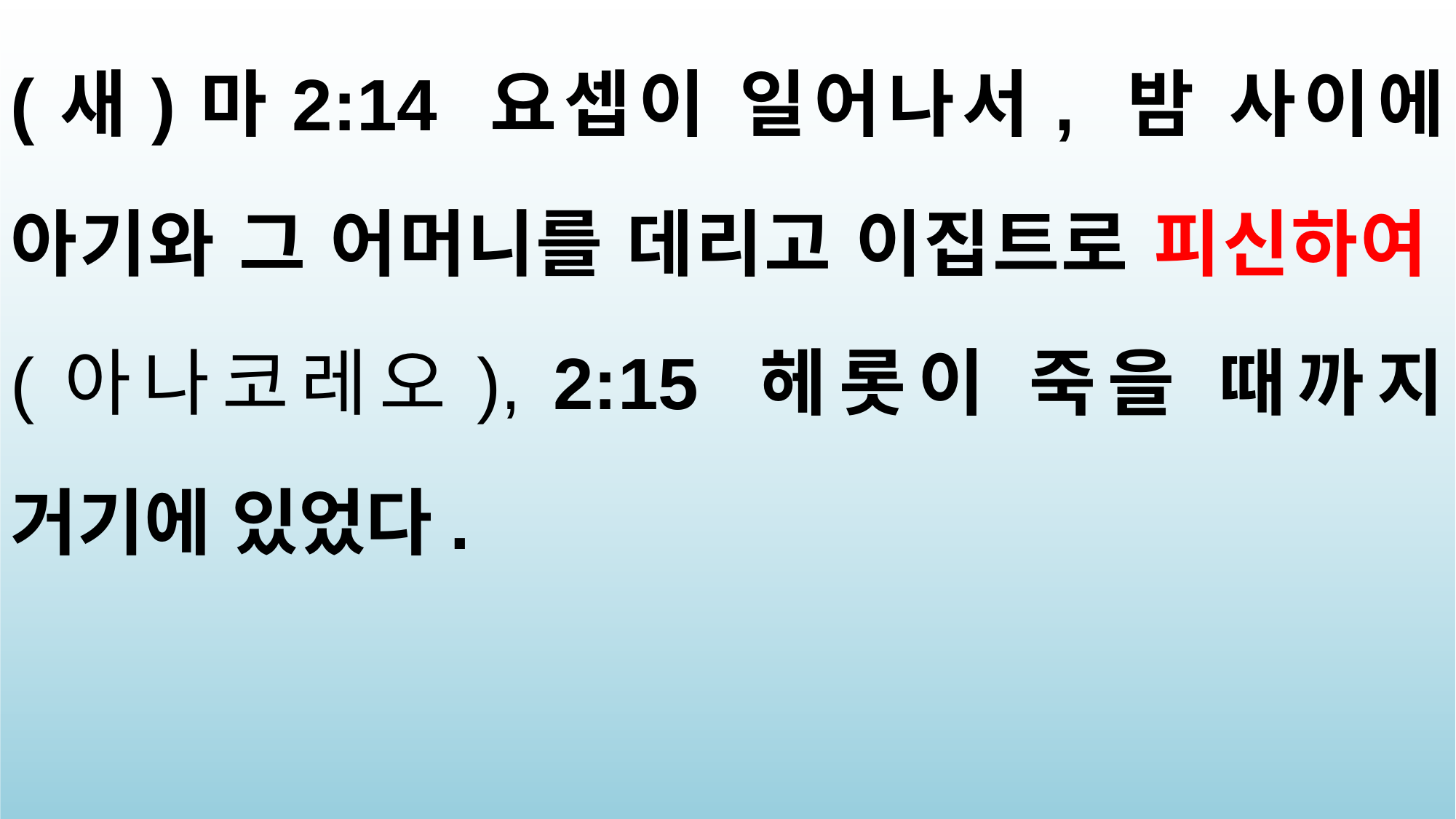

(새)마2:14 요셉이 일어나서, 밤 사이에 아기와 그 어머니를 데리고 이집트로 피신하여(아나코레오), 2:15 헤롯이 죽을 때까지 거기에 있었다.